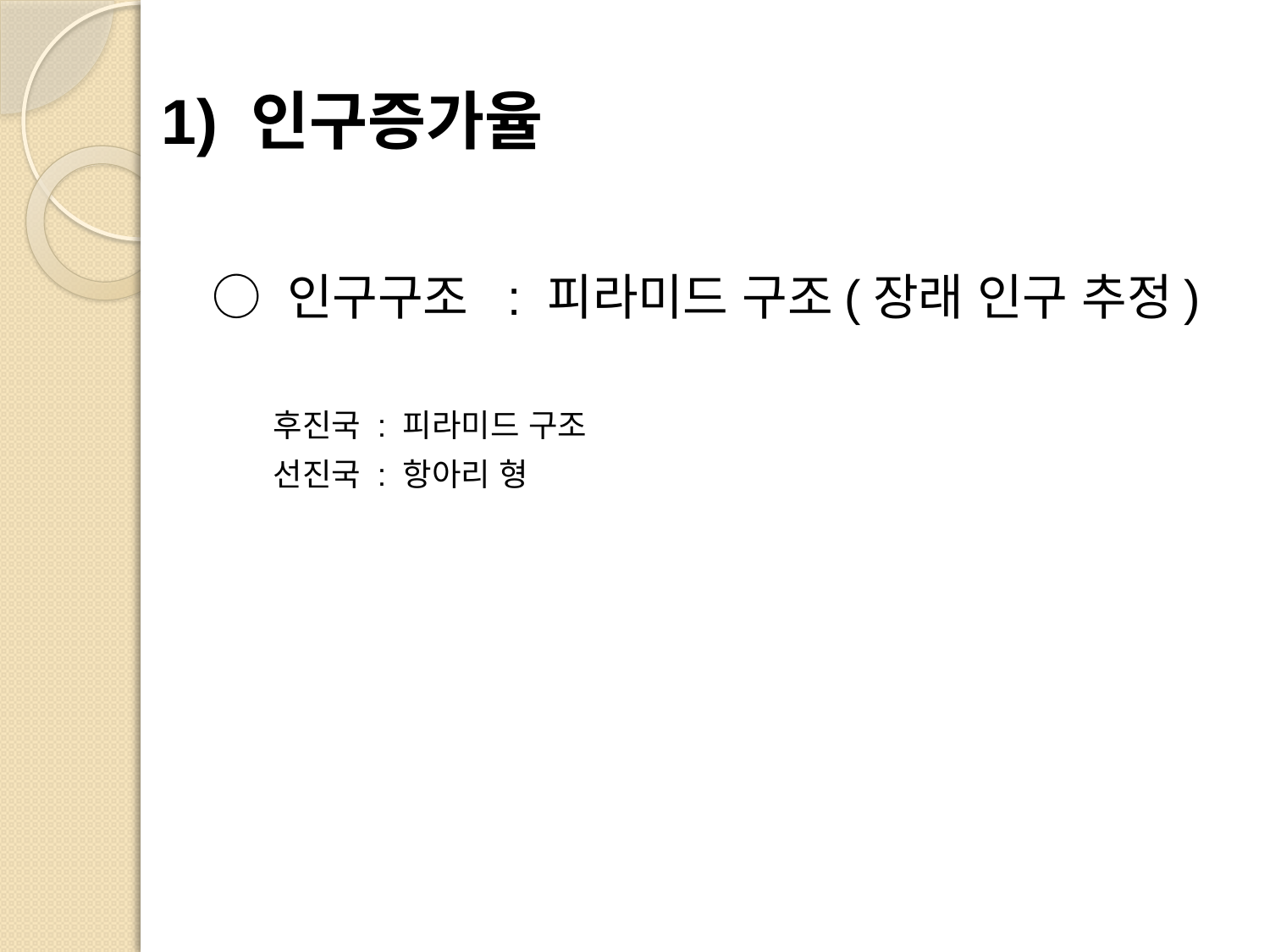

# 1) 인구증가율

○ 인구구조  : 피라미드 구조(장래 인구 추정)

      후진국 : 피라미드 구조
      선진국 : 항아리 형